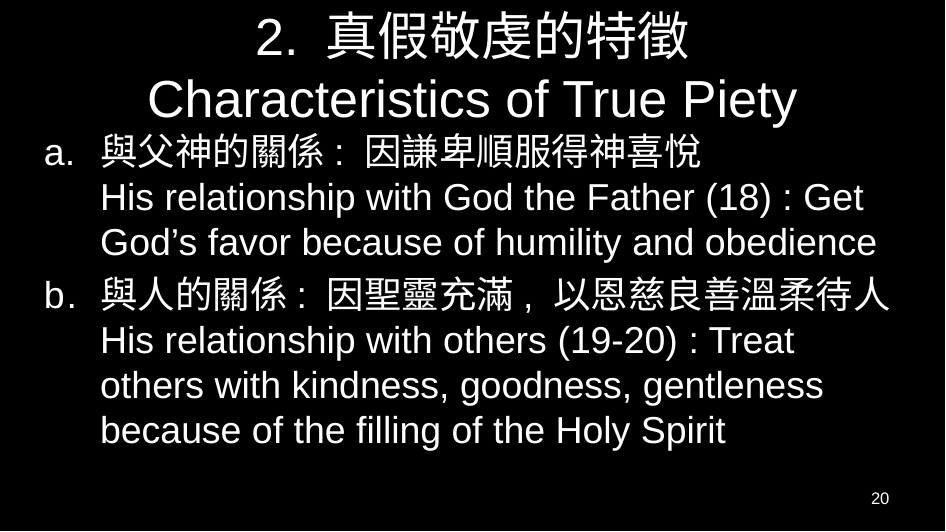

# 2. 真假敬虔的特徵 Characteristics of True Piety
與父神的關係: 因謙卑順服得神喜悅
His relationship with God the Father (18) : Get God’s favor because of humility and obedience
與人的關係: 因聖靈充滿, 以恩慈良善溫柔待人
His relationship with others (19-20) : Treat others with kindness, goodness, gentleness because of the filling of the Holy Spirit

20